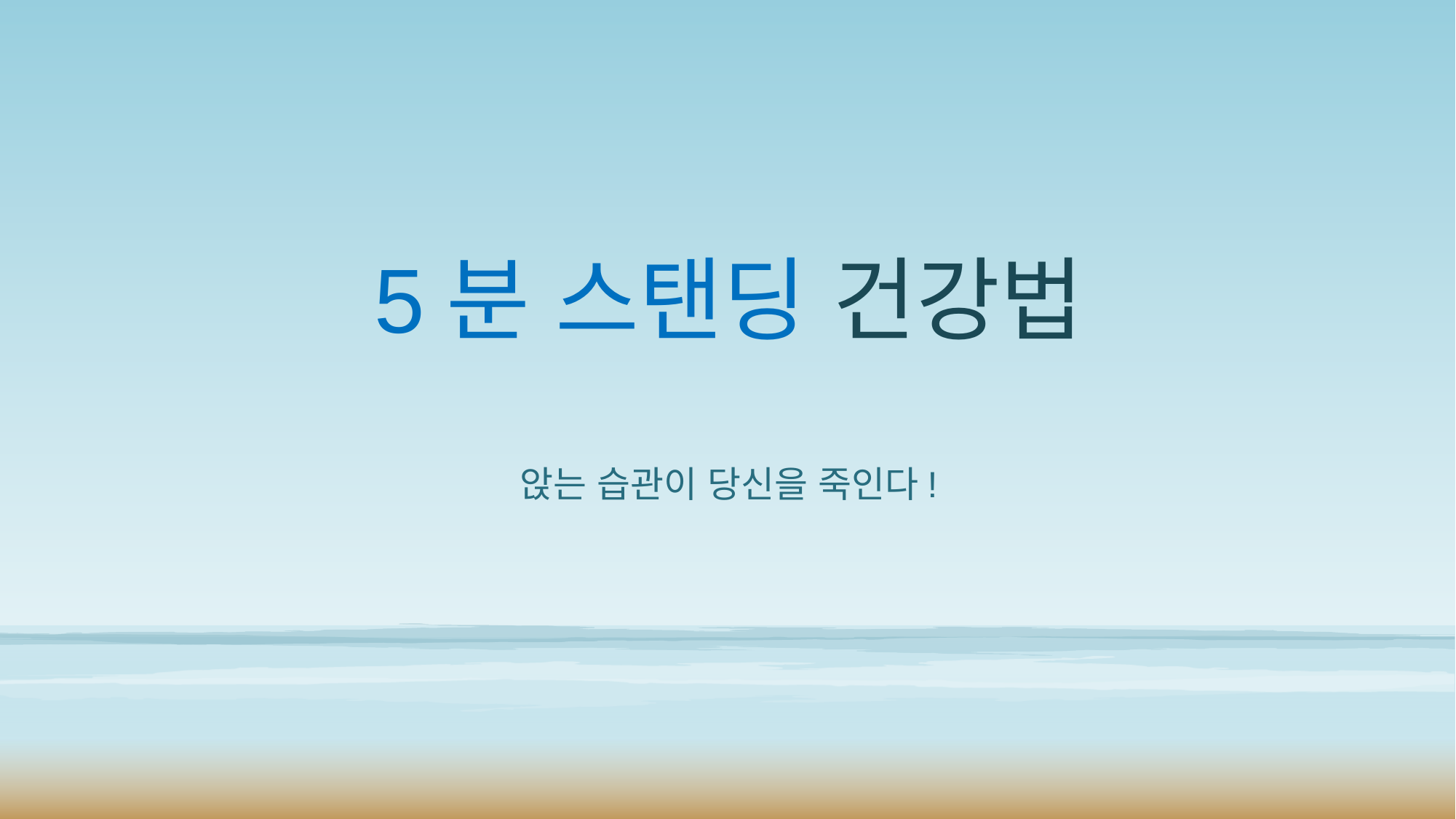

# 5분 스탠딩 건강법
앉는 습관이 당신을 죽인다!